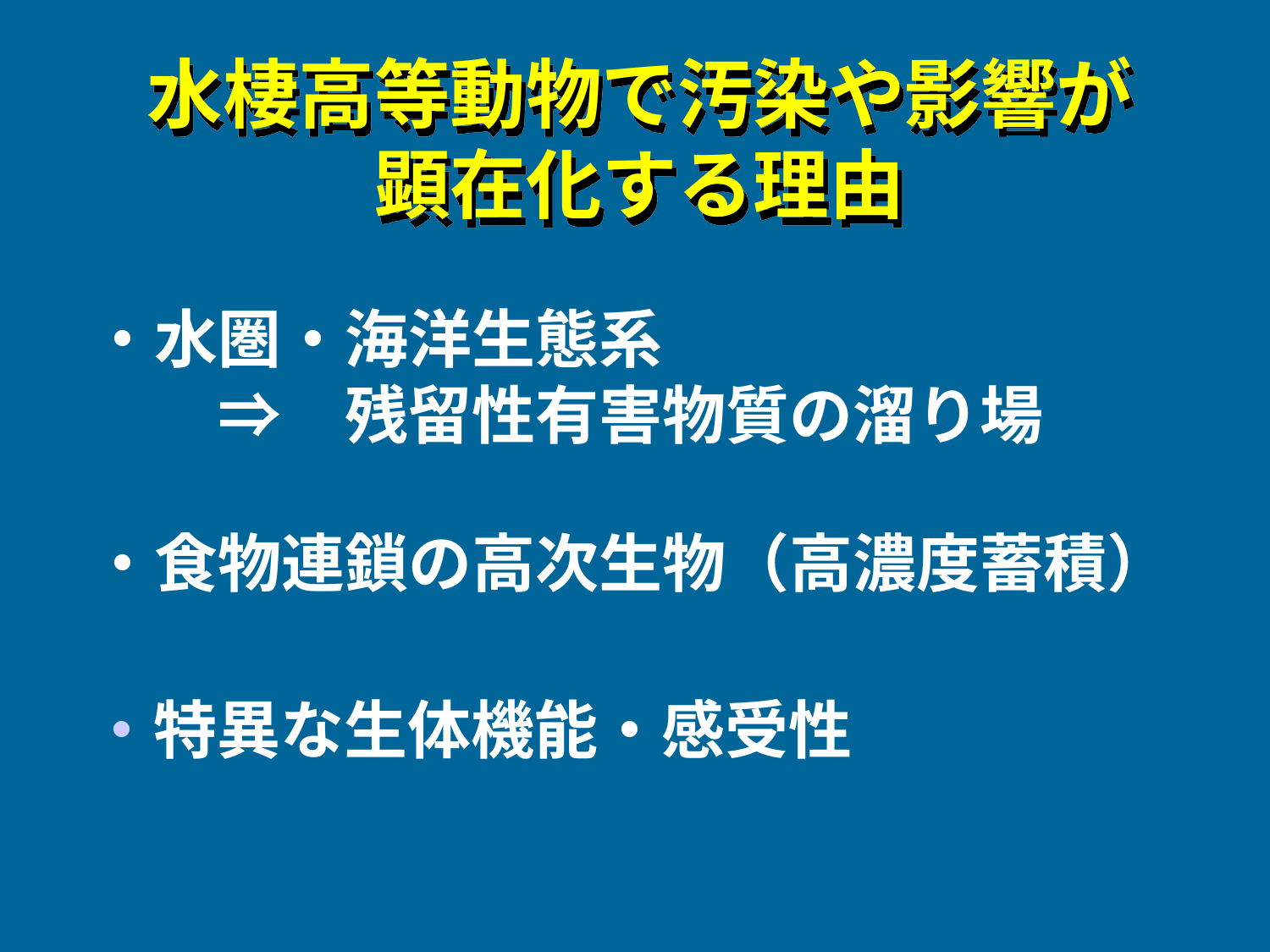

水棲高等動物で汚染や影響が
顕在化する理由
・水圏・海洋生態系
　　⇒　残留性有害物質の溜り場

・食物連鎖の高次生物（高濃度蓄積）

・特異な生体機能・感受性